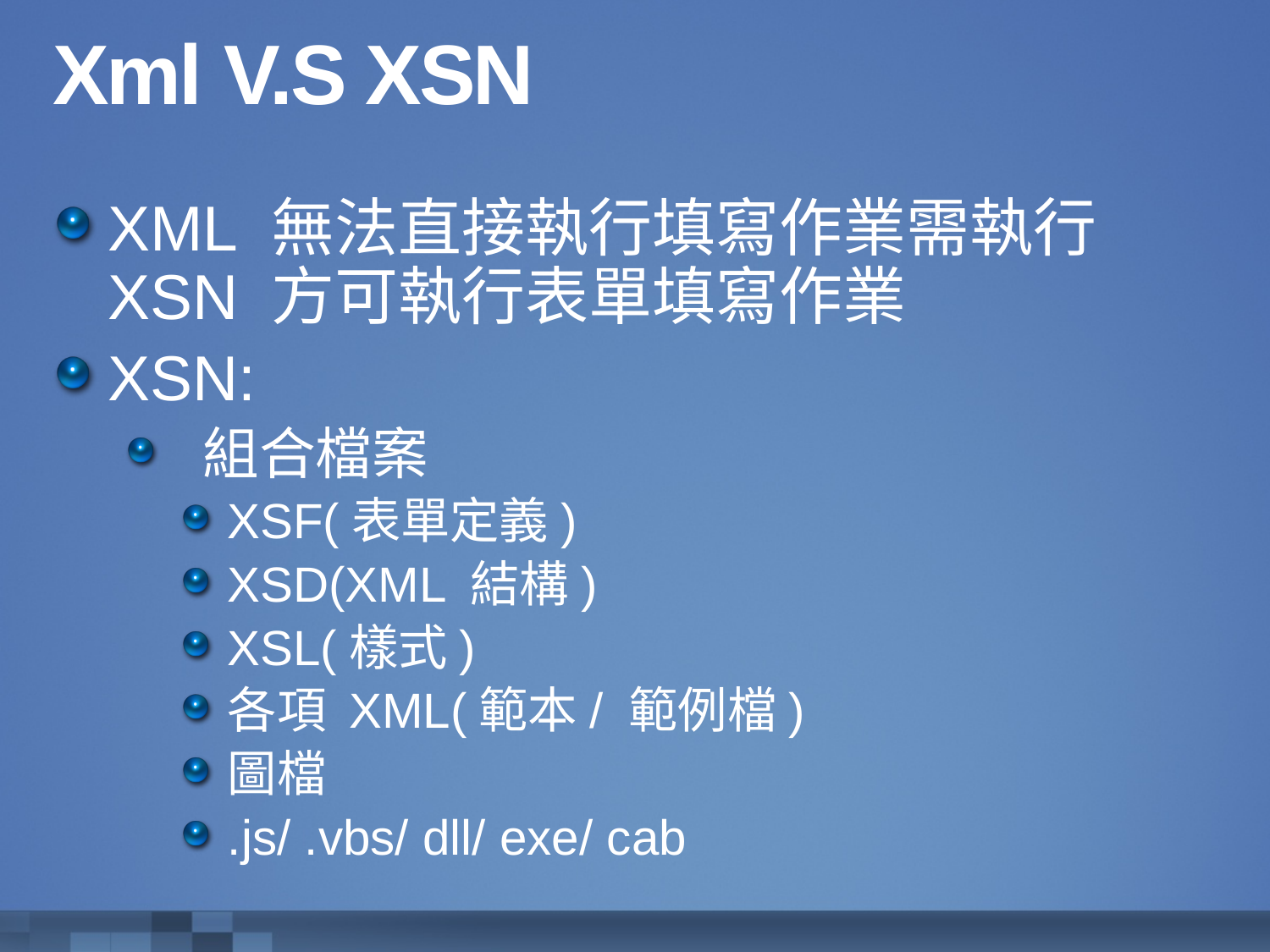

# Xml V.S XSN
XML 無法直接執行填寫作業需執行 XSN 方可執行表單填寫作業
XSN:
 組合檔案
XSF(表單定義)
XSD(XML 結構)
XSL(樣式)
各項 XML(範本/ 範例檔)
圖檔
.js/ .vbs/ dll/ exe/ cab